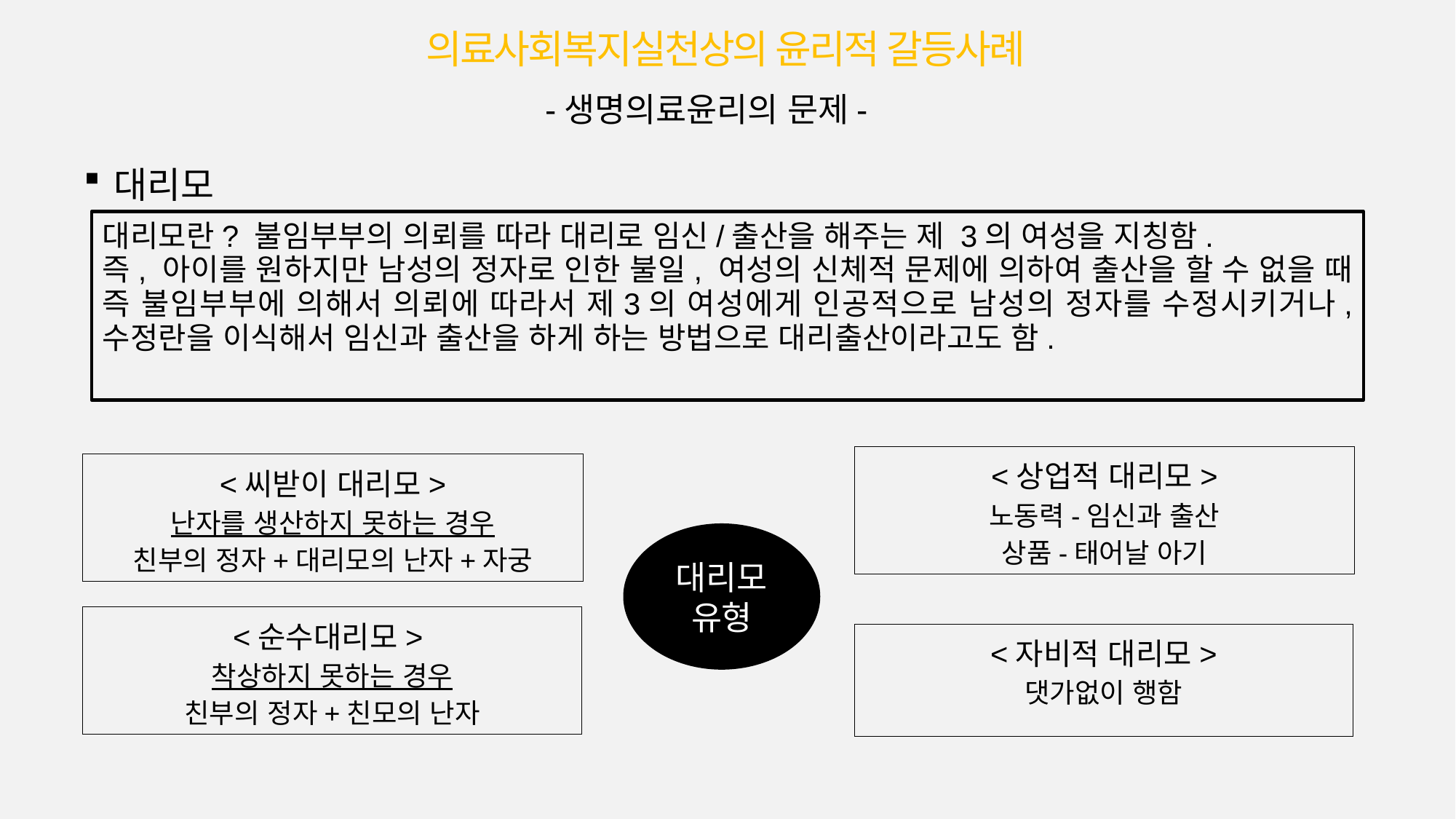

의료사회복지실천상의 윤리적 갈등사례
-생명의료윤리의 문제-
대리모
대리모란? 불임부부의 의뢰를 따라 대리로 임신/출산을 해주는 제 3의 여성을 지칭함.
즉, 아이를 원하지만 남성의 정자로 인한 불일, 여성의 신체적 문제에 의하여 출산을 할 수 없을 때 즉 불임부부에 의해서 의뢰에 따라서 제3의 여성에게 인공적으로 남성의 정자를 수정시키거나, 수정란을 이식해서 임신과 출산을 하게 하는 방법으로 대리출산이라고도 함.
<상업적 대리모>
노동력-임신과 출산
상품-태어날 아기
<씨받이 대리모>
난자를 생산하지 못하는 경우
친부의 정자+대리모의 난자+자궁
대리모유형
<순수대리모>
착상하지 못하는 경우
친부의 정자+친모의 난자
<자비적 대리모>
댓가없이 행함